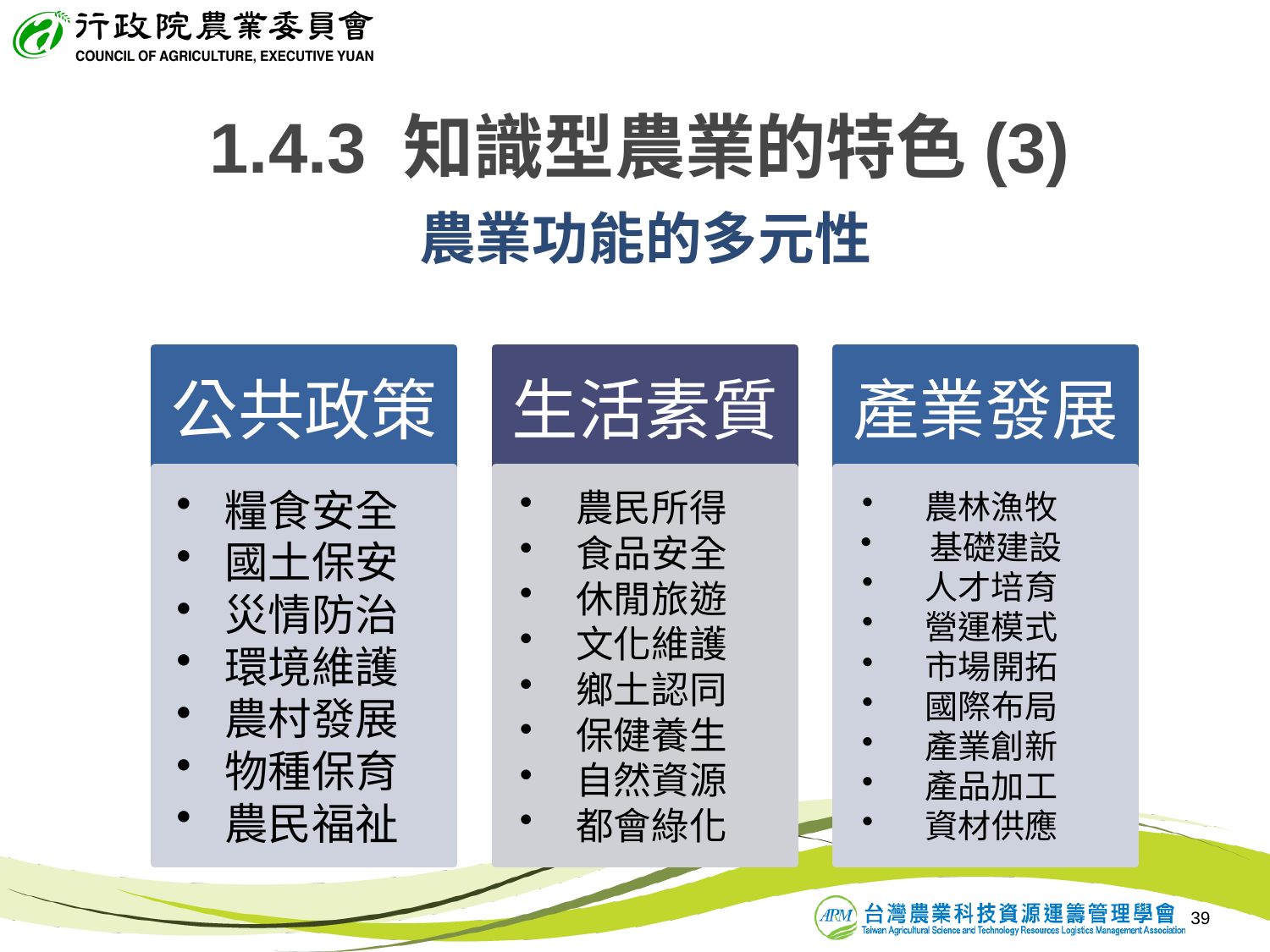

1.4.3 知識型農業的特色(3)
農業功能的多元性
公共政策
糧食安全
生活素質
農民所得
產業發展
農林漁牧
國土保安
災情防治
環境維護
農村發展
物種保育
農民福祉
食品安全
休閒旅遊
文化維護
鄉土認同
保健養生
自然資源
都會綠化
 基礎建設
人才培育
營運模式
市場開拓
國際布局
產業創新
產品加工
資材供應
39